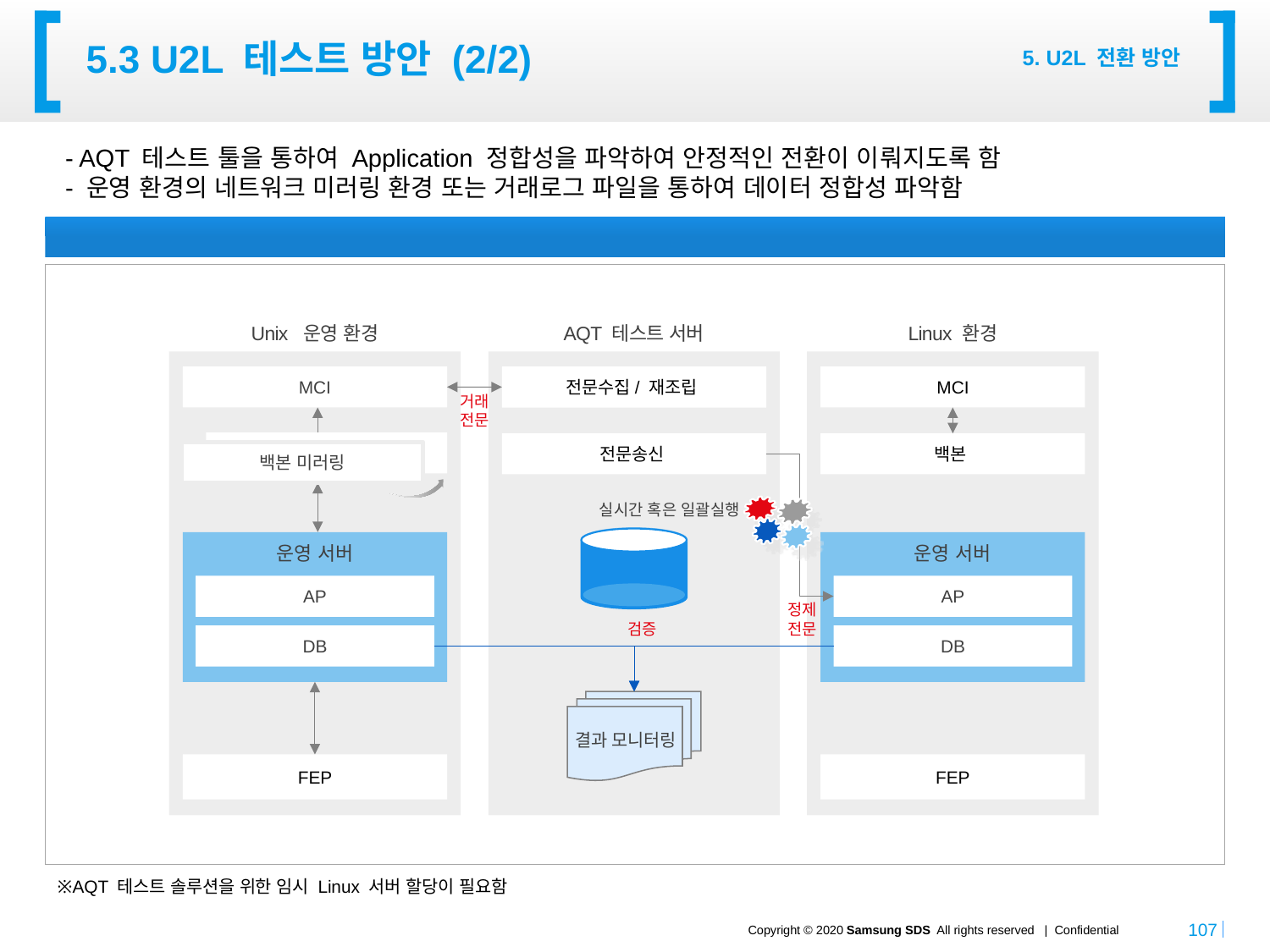

# 5.3 U2L 테스트 방안 (2/2)
5. U2L 전환 방안
- AQT 테스트 툴을 통하여 Application 정합성을 파악하여 안정적인 전환이 이뤄지도록 함
- 운영 환경의 네트워크 미러링 환경 또는 거래로그 파일을 통하여 데이터 정합성 파악함
미러링을 활용한 거래 로그 방식

Unix  운영 환경
AQT 테스트 서버
Linux 환경

MCI
전문수집/ 재조립
MCI
거래
전문
백본 미러링
백본 미러링
전문송신
백본

실시간 혹은 일괄실행

전문 로그
Repository
운영 서버
운영 서버
AP
AP
정제
전문
검증
DB
DB

결과 모니터링
FEP
FEP
※ AQT 테스트 솔루션을 위한 임시 Linux 서버 할당이 필요함